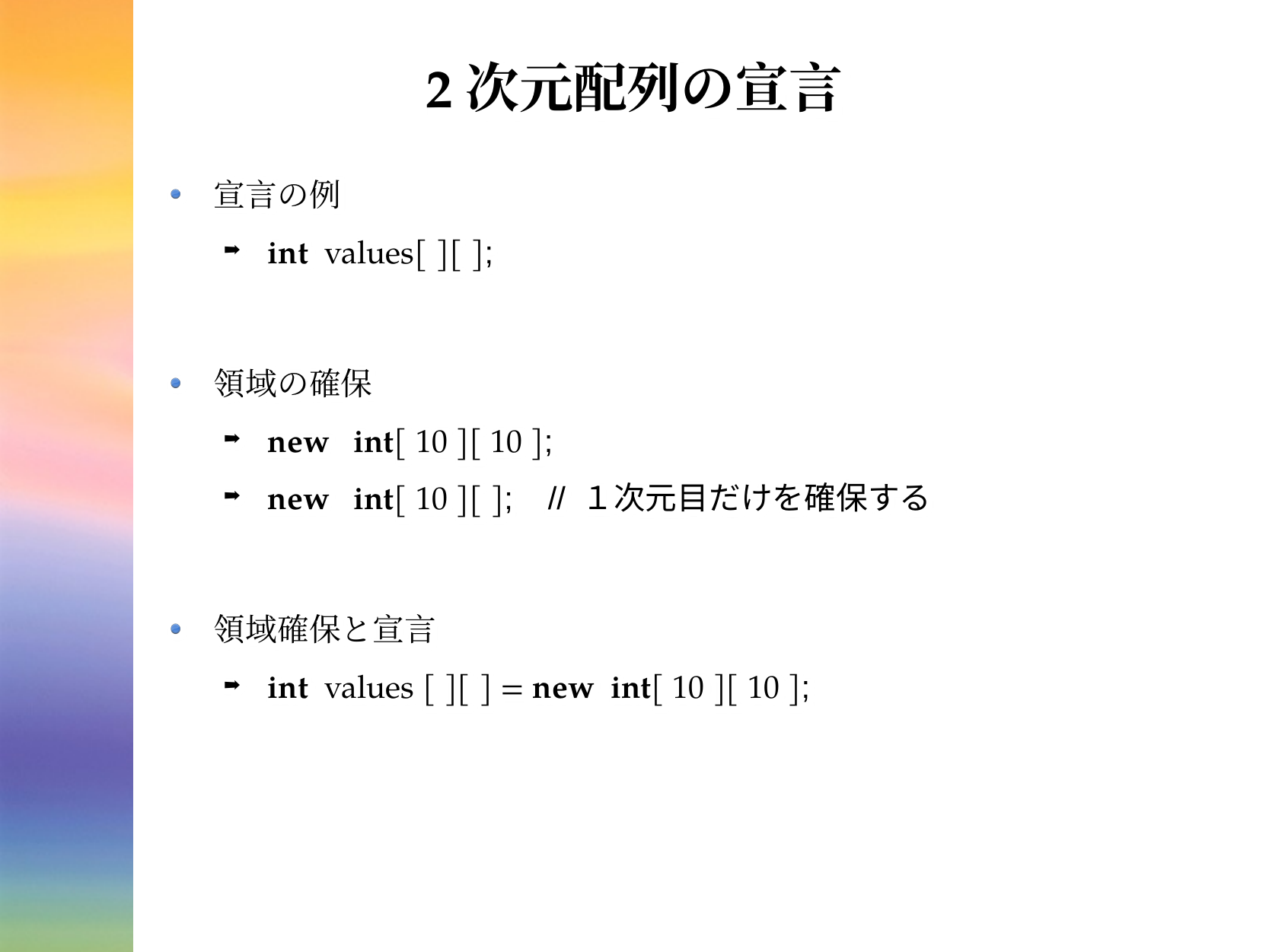

# 2次元配列の宣言
宣言の例
int  values[ ][ ];

領域の確保
new   int[ 10 ][ 10 ];
new   int[ 10 ][ ];    // １次元目だけを確保する

領域確保と宣言
int  values [ ][ ] = new  int[ 10 ][ 10 ];